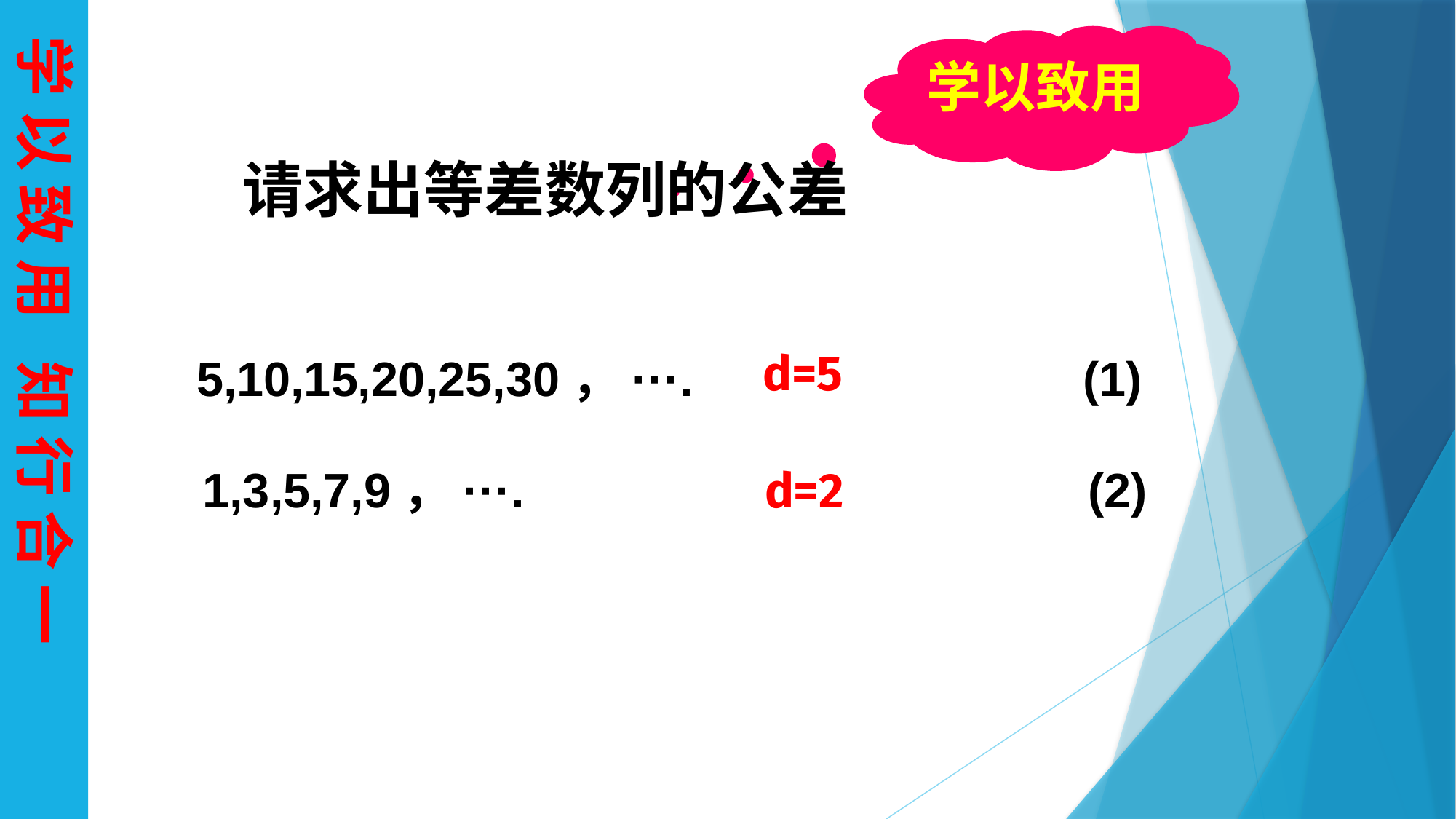

学 以 致 用   知 行 合 一
学以致用
 请求出等差数列的公差
d=5
5,10,15,20,25,30，···.                             (1)
1,3,5,7,9，···.                                          (2)
d=2